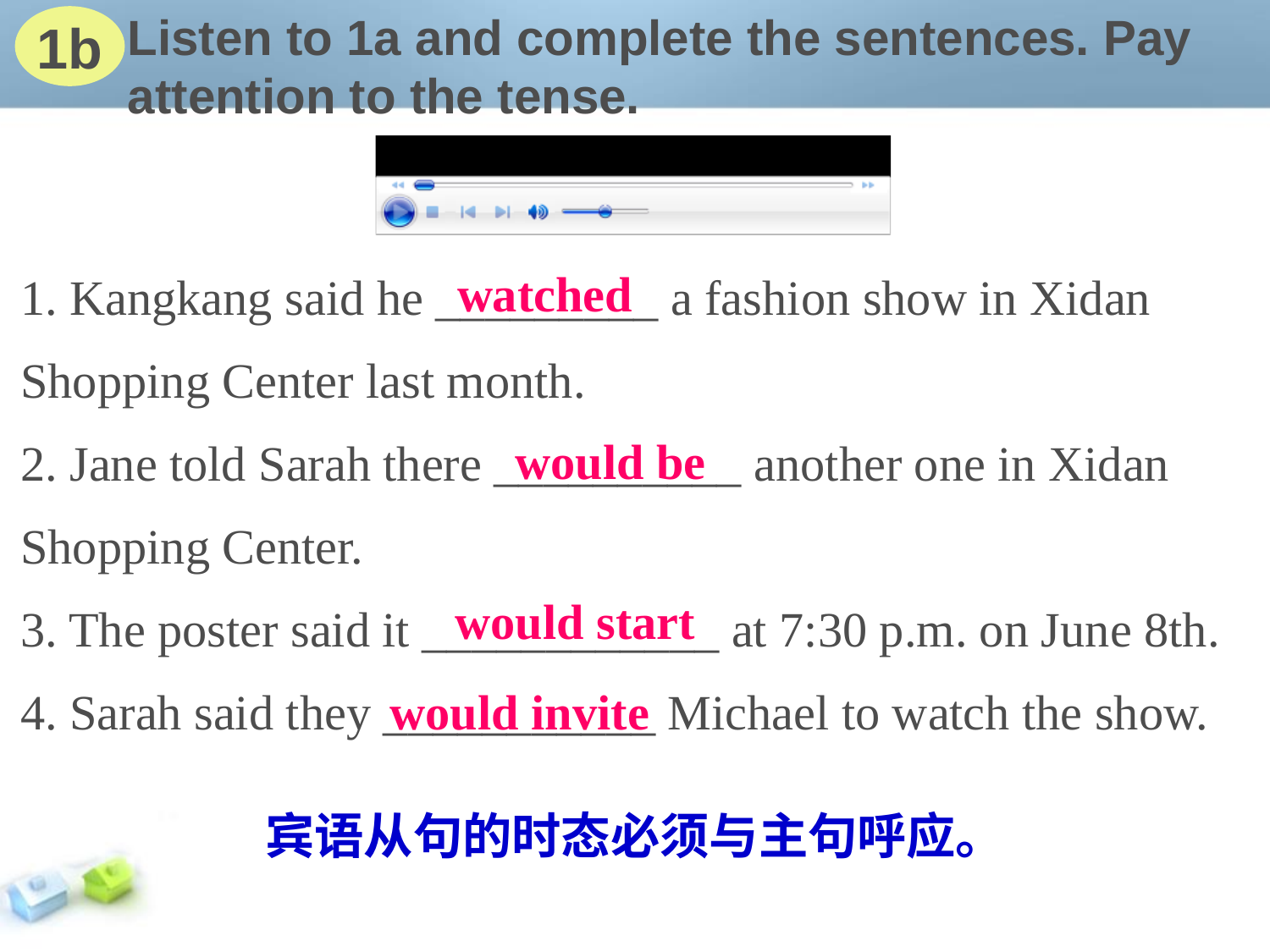

Listen to 1a and complete the sentences. Pay attention to the tense.
1b
1. Kangkang said he _________ a fashion show in Xidan Shopping Center last month.
2. Jane told Sarah there __________ another one in Xidan Shopping Center.
3. The poster said it ____________ at 7:30 p.m. on June 8th.
4. Sarah said they ___________ Michael to watch the show.
watched
would be
would start
would invite
宾语从句的时态必须与主句呼应。